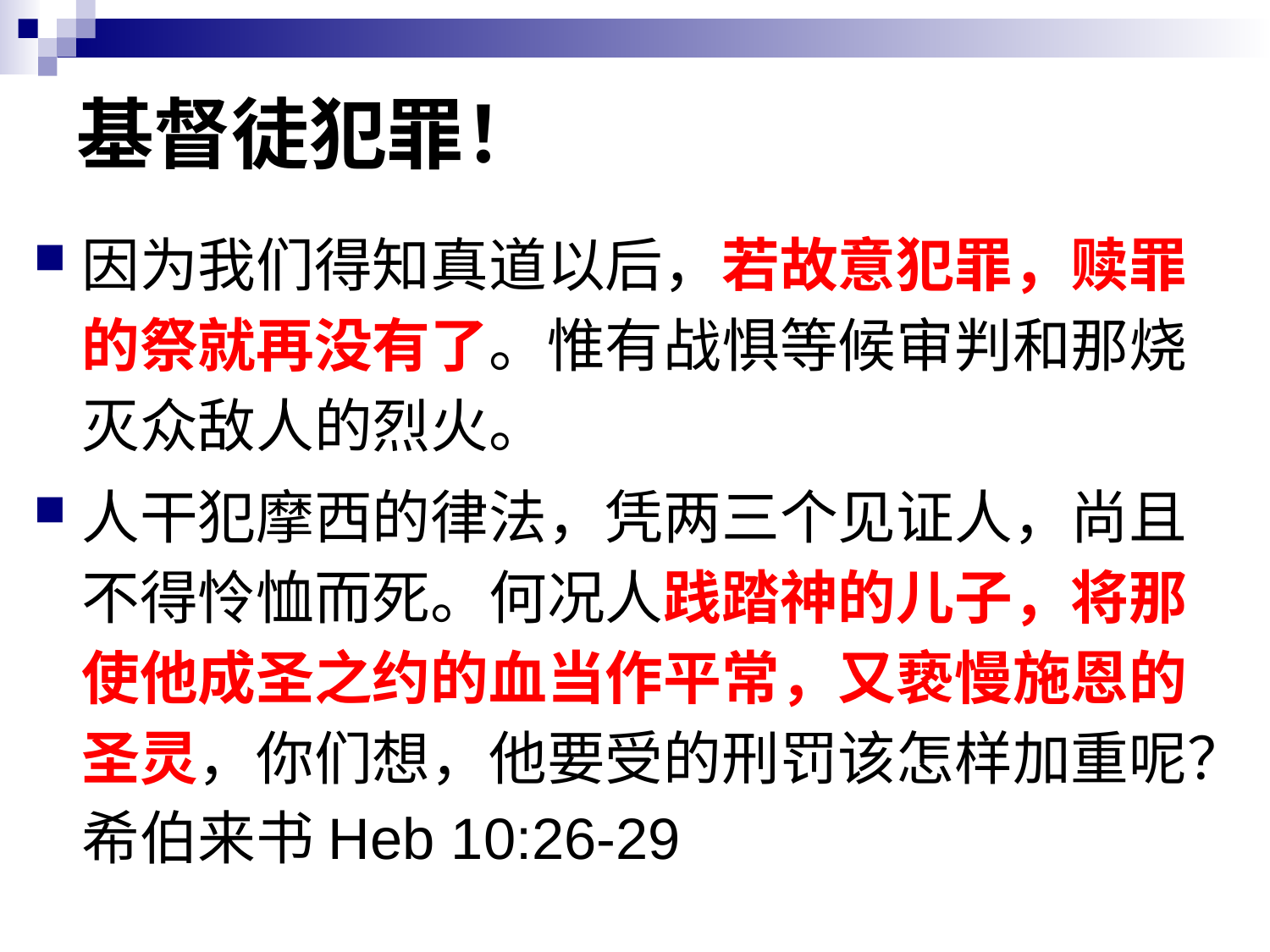

# 基督徒犯罪！
因为我们得知真道以后，若故意犯罪，赎罪的祭就再没有了。惟有战惧等候审判和那烧灭众敌人的烈火。
人干犯摩西的律法，凭两三个见证人，尚且不得怜恤而死。何况人践踏神的儿子，将那使他成圣之约的血当作平常，又亵慢施恩的圣灵，你们想，他要受的刑罚该怎样加重呢？希伯来书Heb 10:26-29